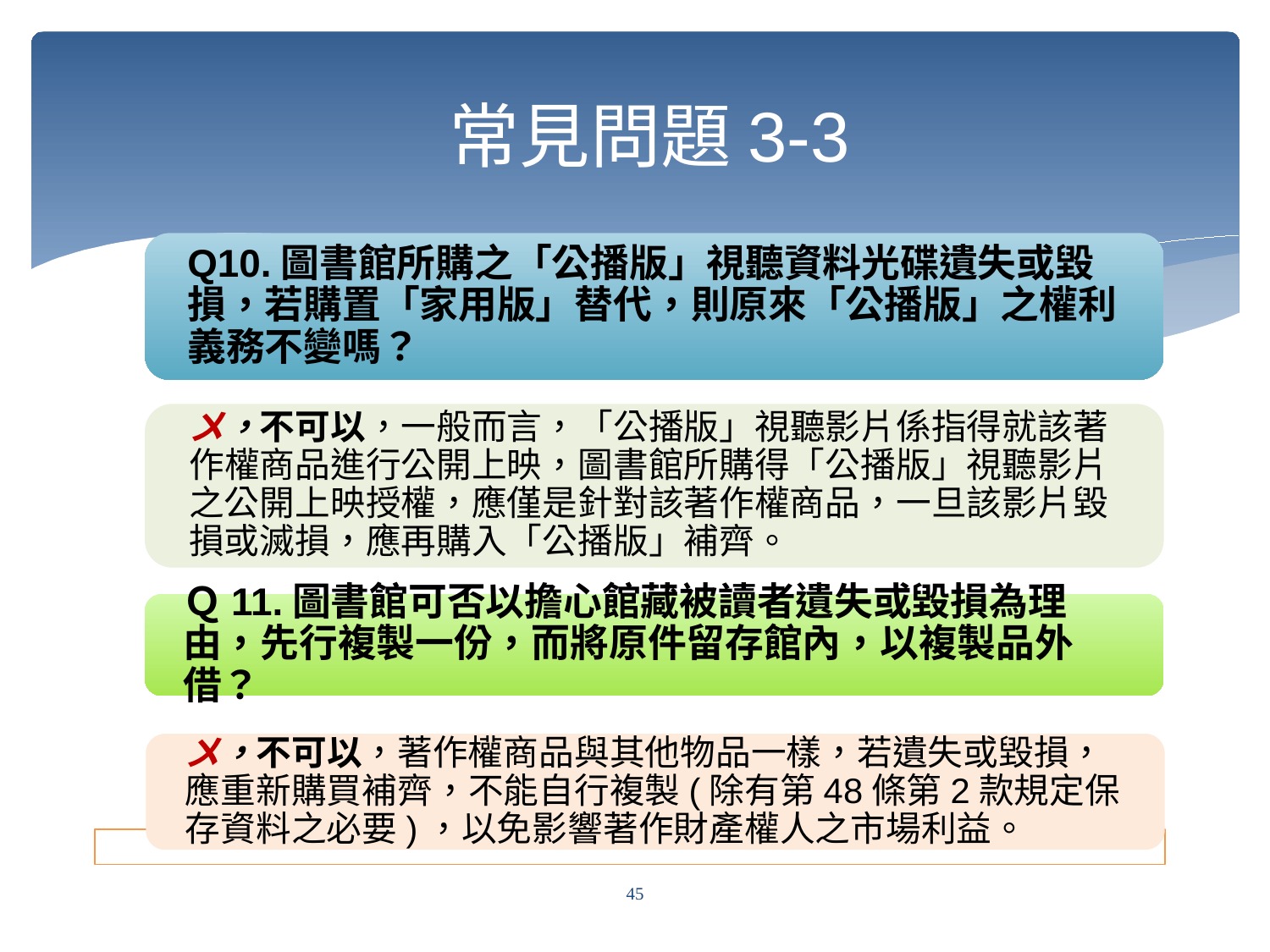

# 常見問題3-3
Q10.圖書館所購之「公播版」視聽資料光碟遺失或毀損，若購置「家用版」替代，則原來「公播版」之權利義務不變嗎？
〤，不可以，一般而言，「公播版」視聽影片係指得就該著作權商品進行公開上映，圖書館所購得「公播版」視聽影片之公開上映授權，應僅是針對該著作權商品，一旦該影片毀損或滅損，應再購入「公播版」補齊。
Ｑ11.圖書館可否以擔心館藏被讀者遺失或毀損為理由，先行複製一份，而將原件留存館內，以複製品外借？
〤，不可以，著作權商品與其他物品一樣，若遺失或毀損，應重新購買補齊，不能自行複製(除有第48條第2款規定保存資料之必要)，以免影響著作財產權人之市場利益。
45